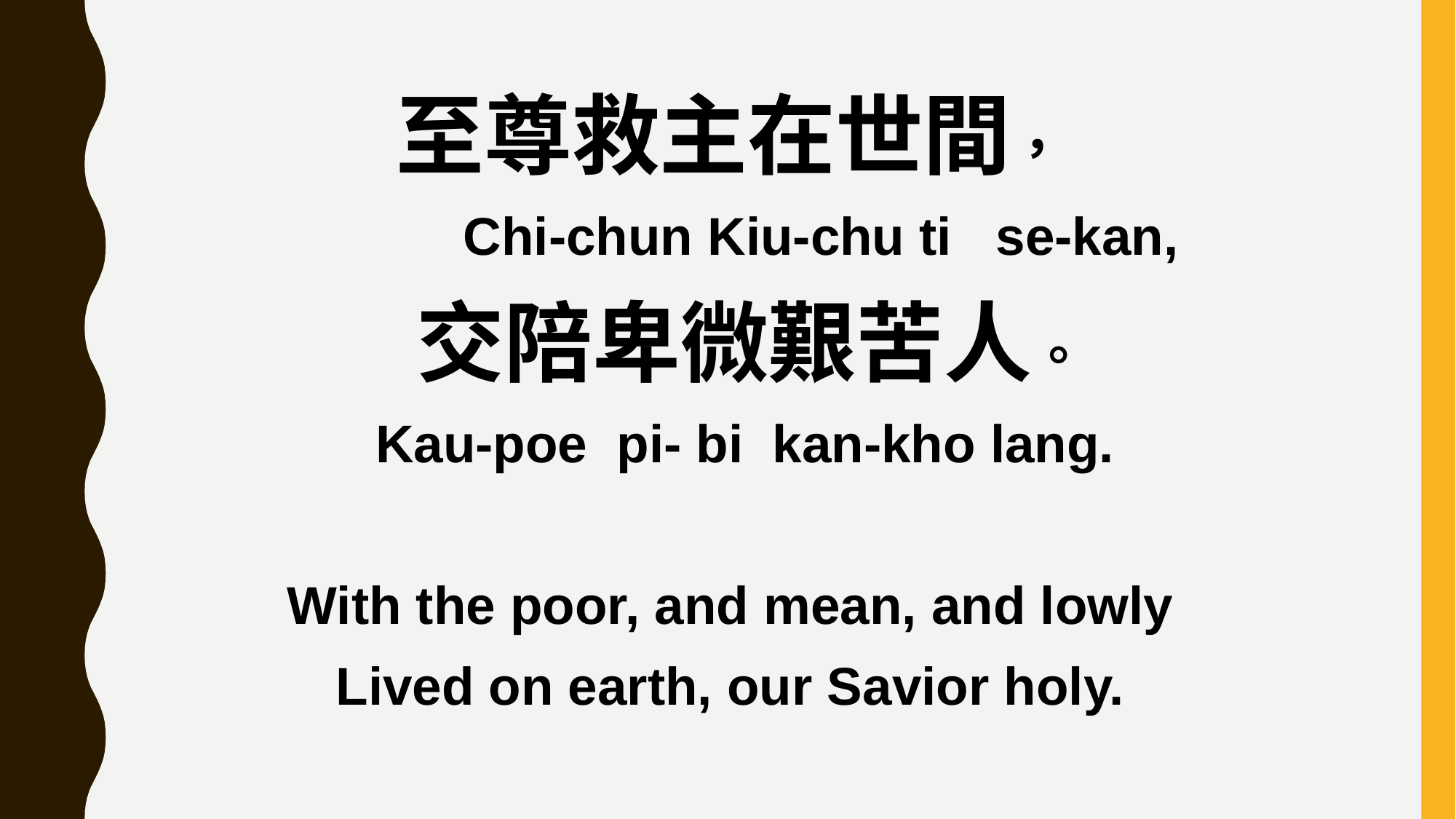

至尊救主在世間，
                  Chi-chun Kiu-chu ti   se-kan,
 交陪卑微艱苦人。
  Kau-poe  pi- bi  kan-kho lang.

With the poor, and mean, and lowly
Lived on earth, our Savior holy.